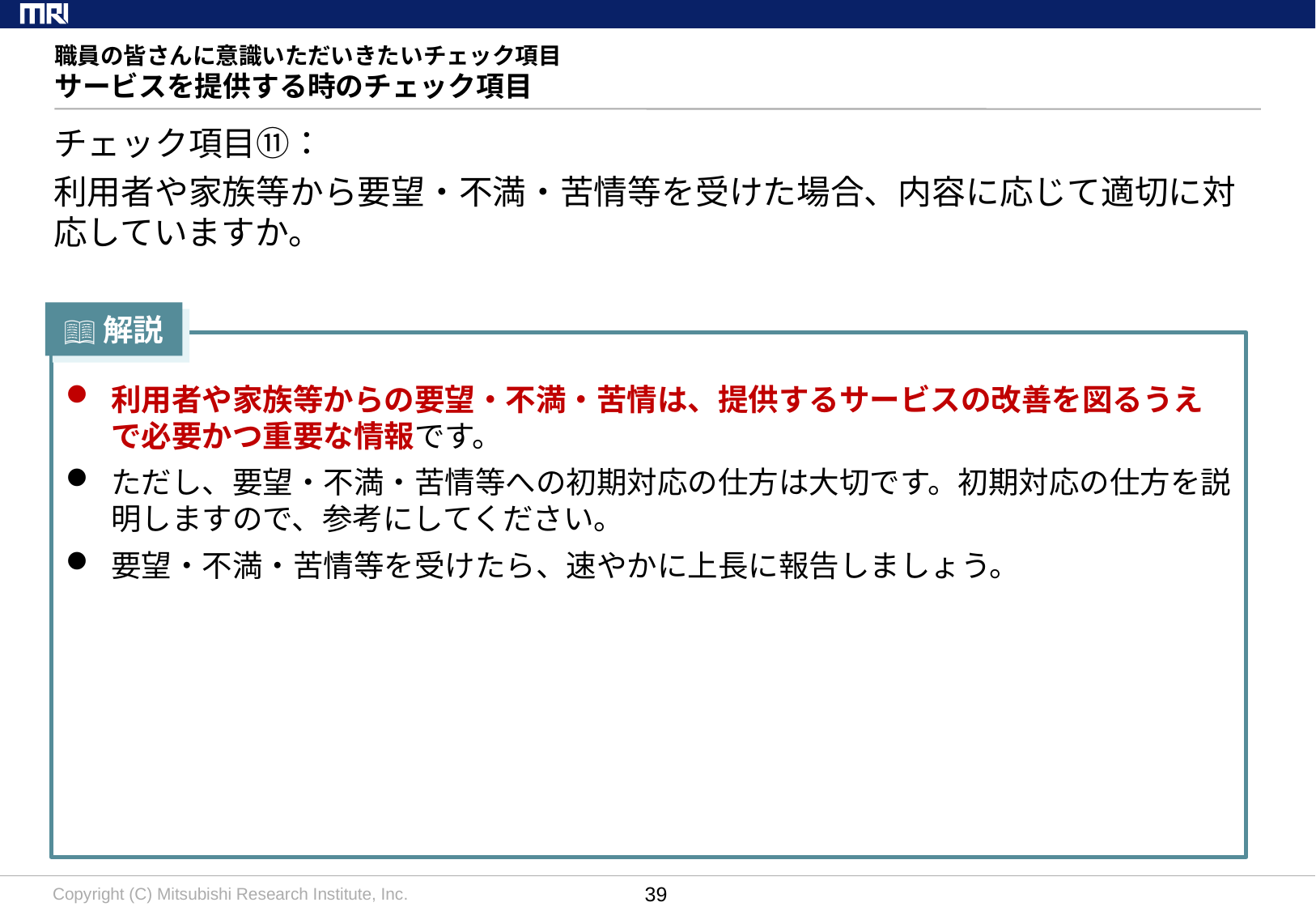

# 職員の皆さんに意識いただいきたいチェック項目 サービスを提供する時のチェック項目
チェック項目⑪：
利用者や家族等から要望・不満・苦情等を受けた場合、内容に応じて適切に対応していますか。
📖解説

利用者や家族等からの要望・不満・苦情は、提供するサービスの改善を図るうえで必要かつ重要な情報です。
ただし、要望・不満・苦情等への初期対応の仕方は大切です。初期対応の仕方を説明しますので、参考にしてください。
要望・不満・苦情等を受けたら、速やかに上長に報告しましょう。